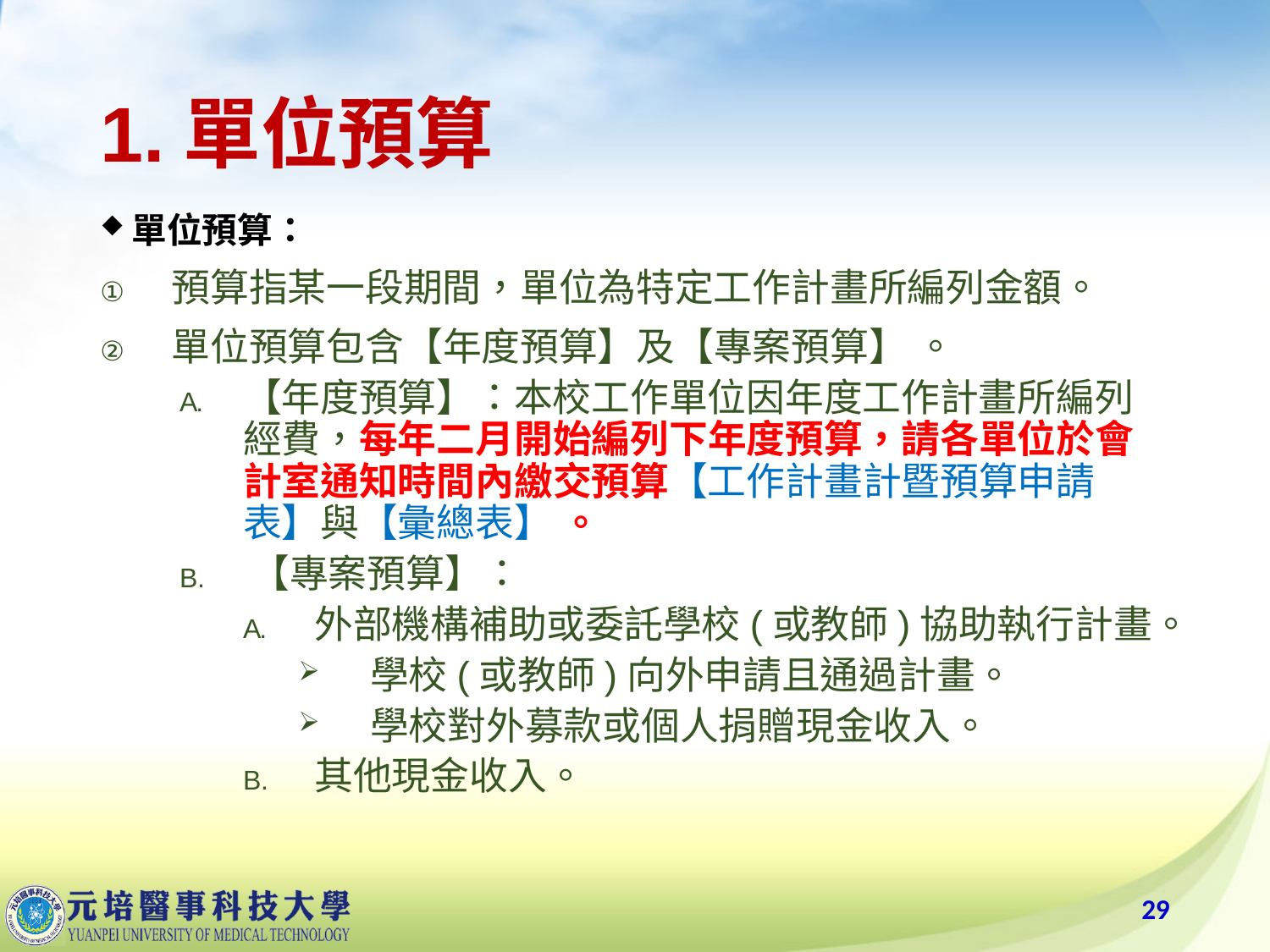

# 1.單位預算
單位預算：
預算指某一段期間，單位為特定工作計畫所編列金額。
單位預算包含【年度預算】及【專案預算】 。
【年度預算】：本校工作單位因年度工作計畫所編列經費，每年二月開始編列下年度預算，請各單位於會計室通知時間內繳交預算【工作計畫計暨預算申請表】與【彙總表】 。
【專案預算】：
外部機構補助或委託學校(或教師)協助執行計畫。
學校(或教師)向外申請且通過計畫。
學校對外募款或個人捐贈現金收入。
其他現金收入。

29